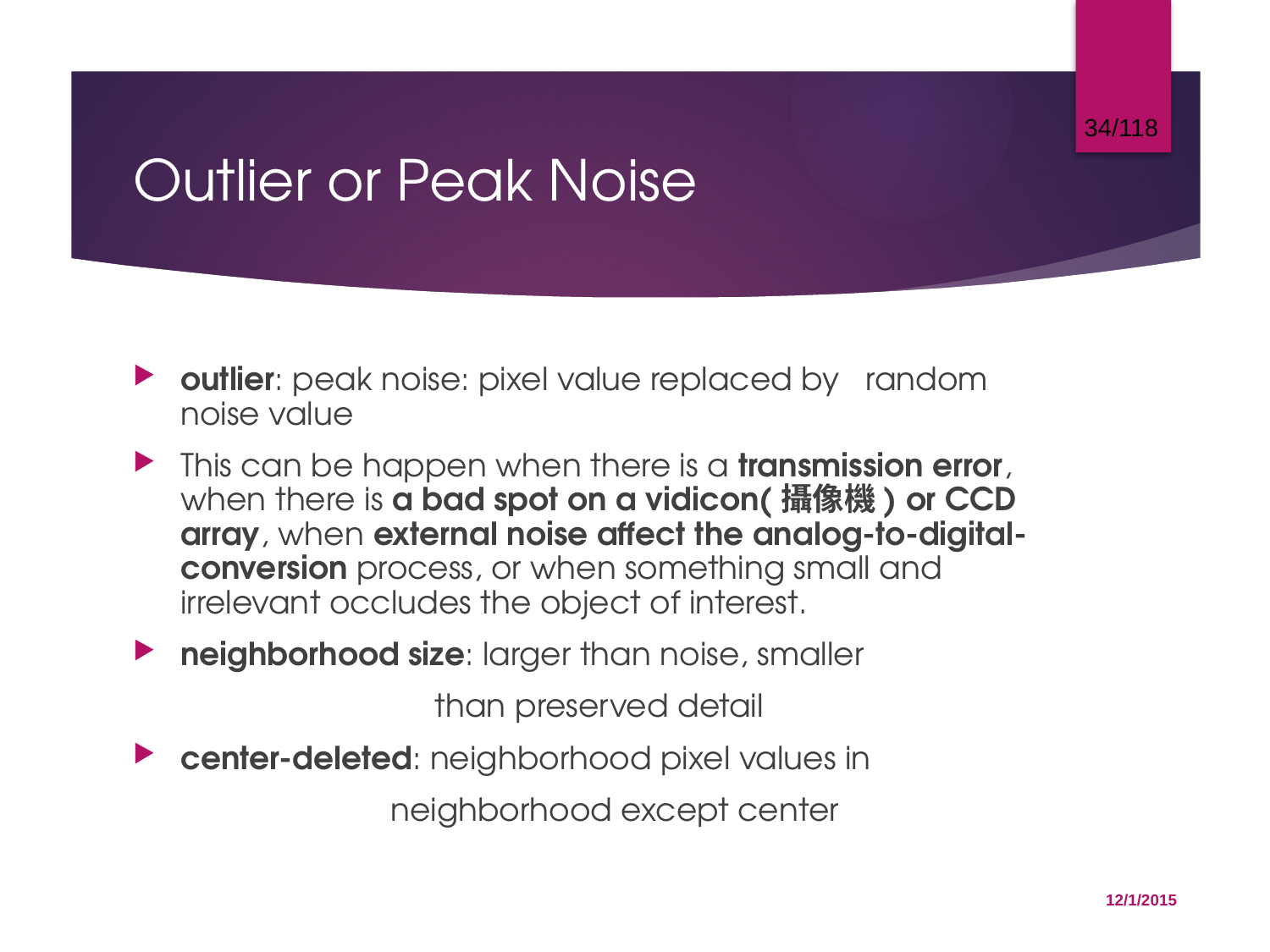

34/118
# Outlier or Peak Noise

outlier: peak noise: pixel value replaced by   random noise value
This can be happen when there is a transmission error, when there is a bad spot on a vidicon(攝像機) or CCD array, when external noise affect the analog-to-digital-conversion process, or when something small and irrelevant occludes the object of interest.
neighborhood size: larger than noise, smaller
                                  than preserved detail
center-deleted: neighborhood pixel values in
                             neighborhood except center
12/1/2015